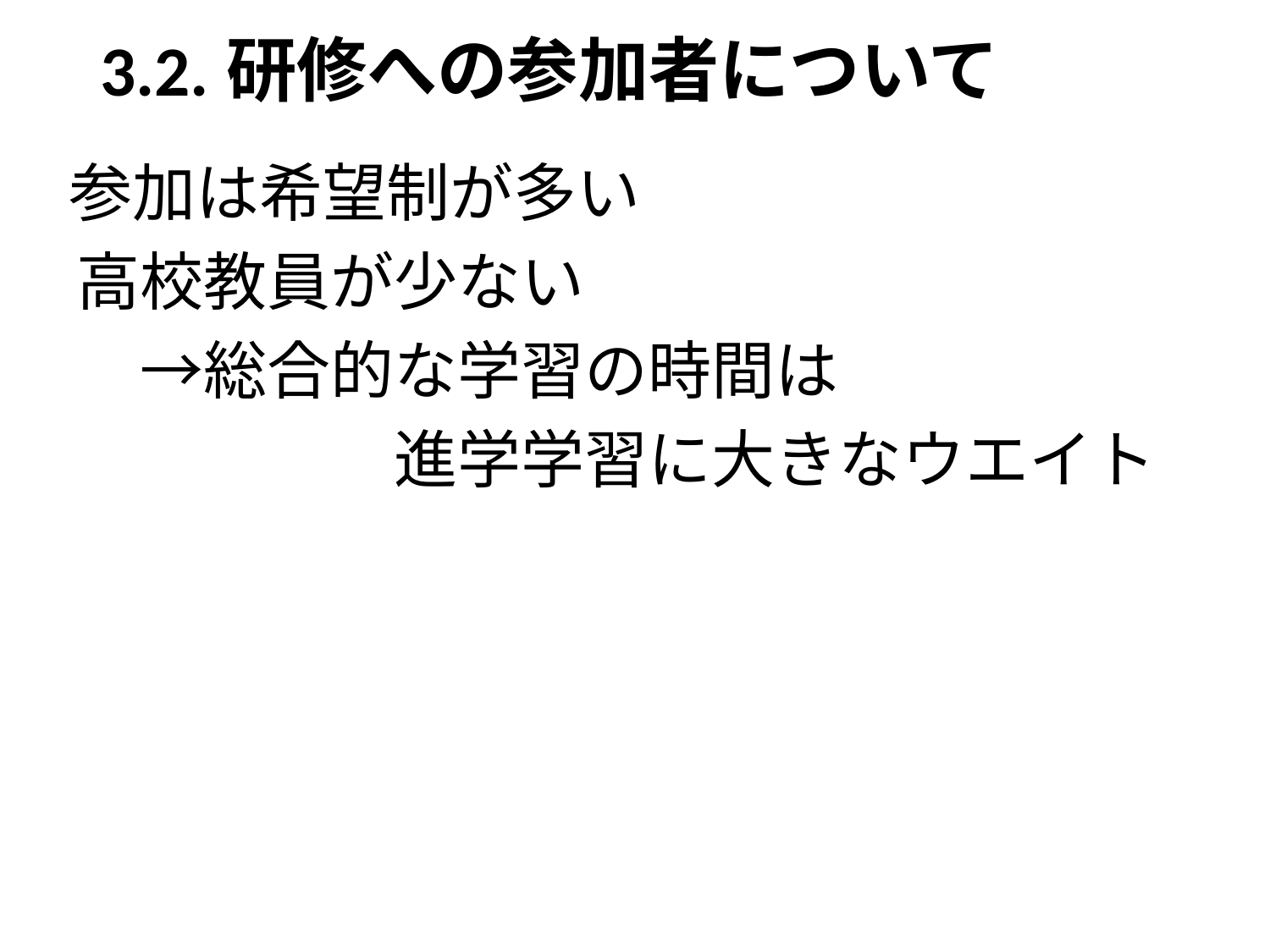

# 3.2.研修への参加者について
　参加は希望制が多い
　高校教員が少ない
　　→総合的な学習の時間は
　　　　　　進学学習に大きなウエイト